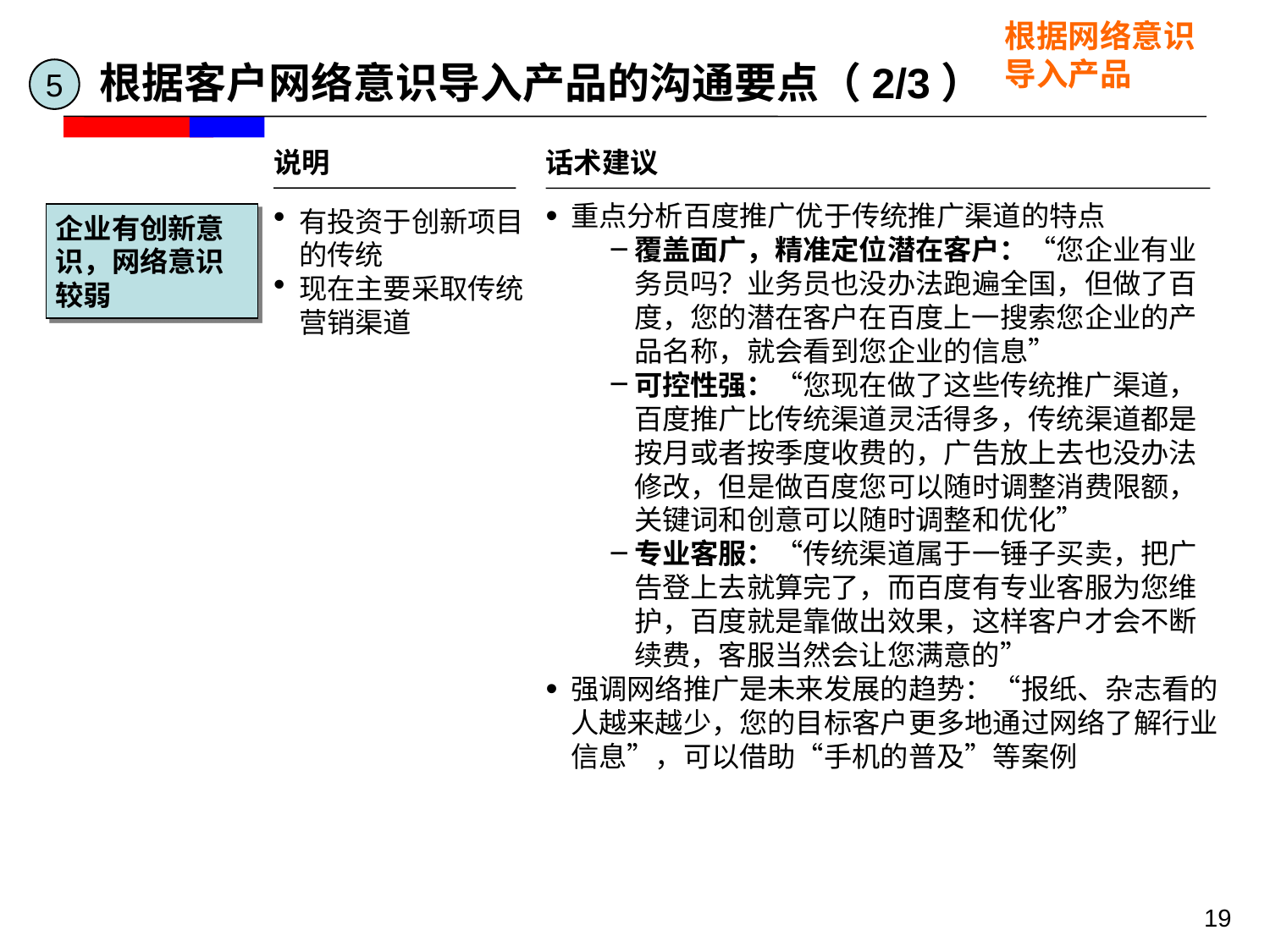

根据网络意识导入产品
    根据客户网络意识导入产品的沟通要点（2/3）
5
说明
话术建议

重点分析百度推广优于传统推广渠道的特点
覆盖面广，精准定位潜在客户：“您企业有业务员吗？业务员也没办法跑遍全国，但做了百度，您的潜在客户在百度上一搜索您企业的产品名称，就会看到您企业的信息”
可控性强：“您现在做了这些传统推广渠道，百度推广比传统渠道灵活得多，传统渠道都是按月或者按季度收费的，广告放上去也没办法修改，但是做百度您可以随时调整消费限额，关键词和创意可以随时调整和优化”
专业客服：“传统渠道属于一锤子买卖，把广告登上去就算完了，而百度有专业客服为您维护，百度就是靠做出效果，这样客户才会不断续费，客服当然会让您满意的”
强调网络推广是未来发展的趋势：“报纸、杂志看的人越来越少，您的目标客户更多地通过网络了解行业信息”，可以借助“手机的普及”等案例

企业有创新意识，网络意识较弱
有投资于创新项目的传统
现在主要采取传统营销渠道
19